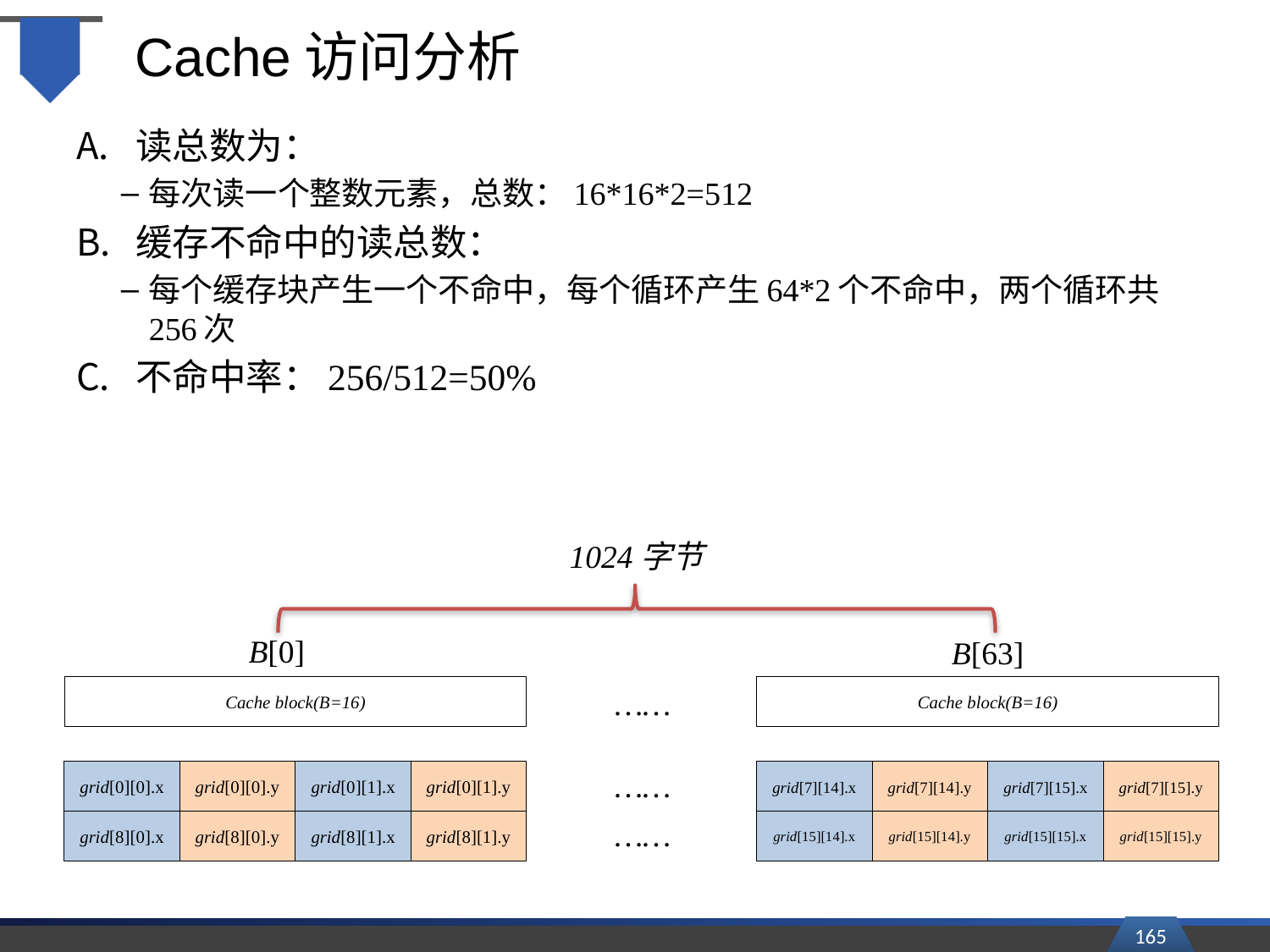

# Cache访问分析
读总数为：
每次读一个整数元素，总数：16*16*2=512
缓存不命中的读总数：
每个缓存块产生一个不命中，每个循环产生64*2个不命中，两个循环共256次
不命中率：256/512=50%

1024字节
B[0]
B[63]
Cache block(B=16)
Cache block(B=16)
……
……
grid[0][0].x
grid[0][0].y
grid[0][1].x
grid[0][1].y
grid[7][14].x
grid[7][14].y
grid[7][15].x
grid[7][15].y
……
grid[8][0].x
grid[8][0].y
grid[8][1].x
grid[8][1].y
grid[15][14].x
grid[15][14].y
grid[15][15].x
grid[15][15].y
165